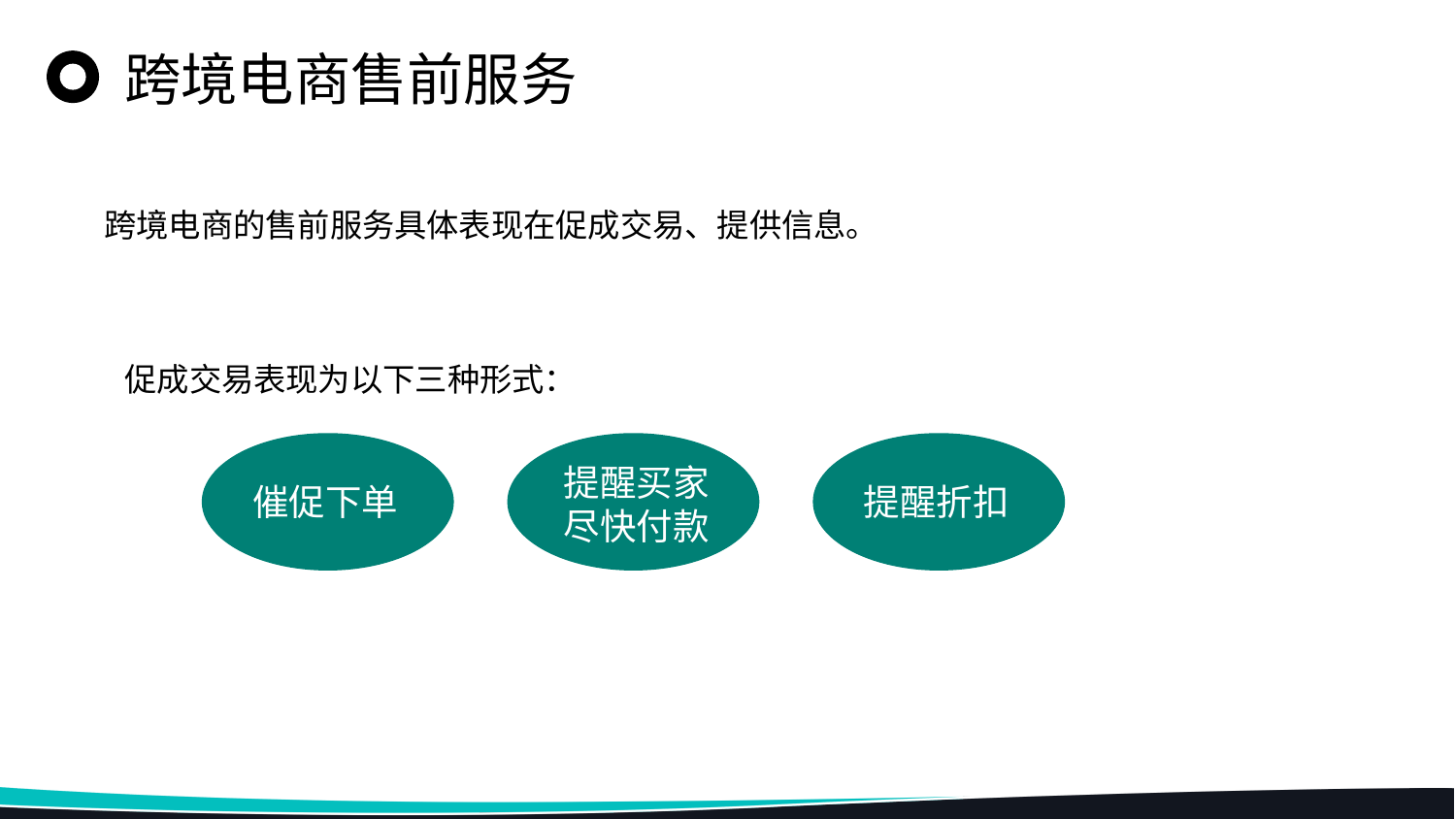

跨境电商售前服务
跨境电商的售前服务具体表现在促成交易、提供信息。
促成交易表现为以下三种形式：

催促下单

提醒买家尽快付款

提醒折扣